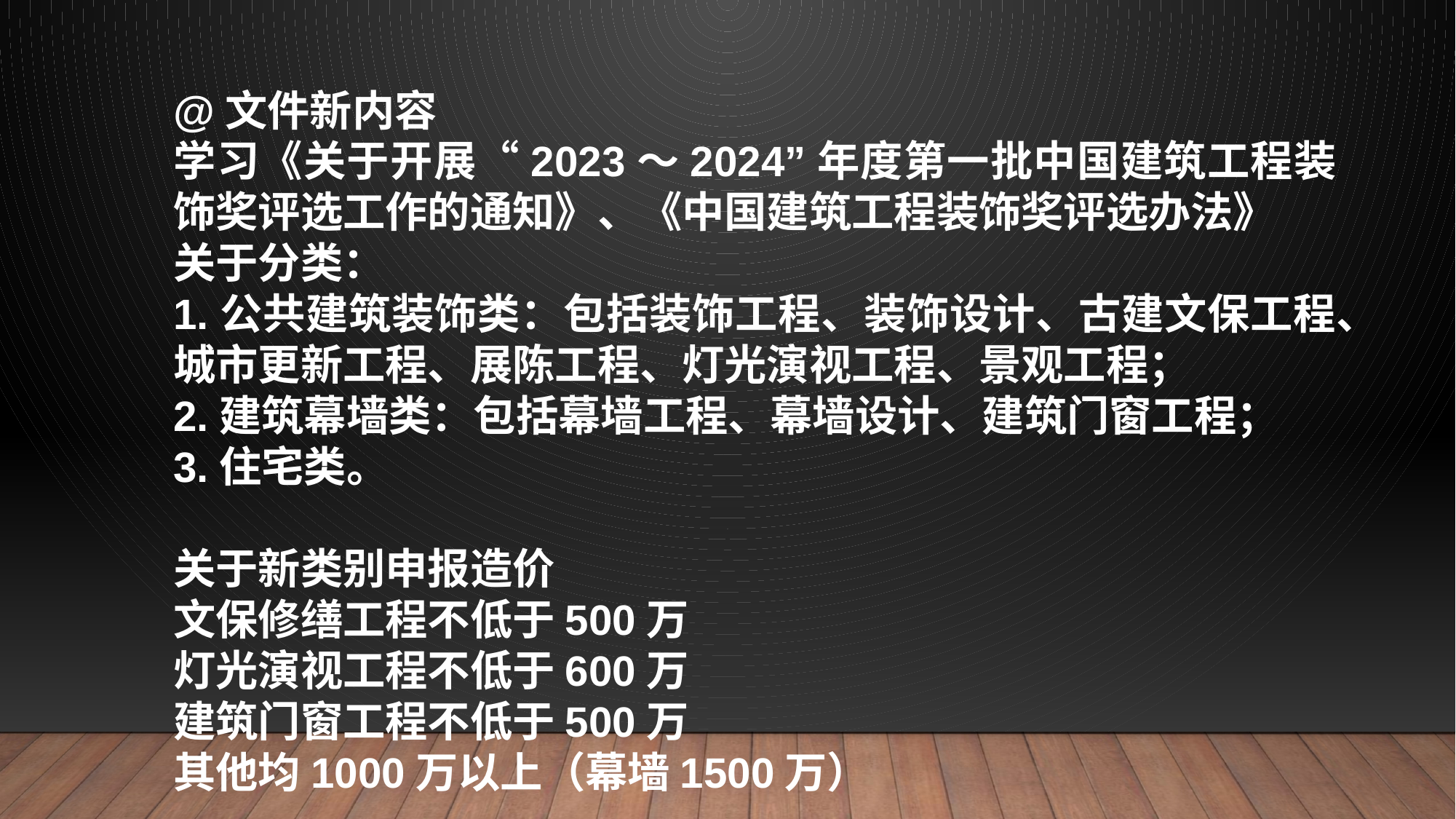

@文件新内容
学习《关于开展“2023～2024”年度第一批中国建筑工程装饰奖评选工作的通知》、《中国建筑工程装饰奖评选办法》
关于分类：
1.公共建筑装饰类：包括装饰工程、装饰设计、古建文保工程、城市更新工程、展陈工程、灯光演视工程、景观工程；
2.建筑幕墙类：包括幕墙工程、幕墙设计、建筑门窗工程；
3.住宅类。

关于新类别申报造价
文保修缮工程不低于500万
灯光演视工程不低于600万
建筑门窗工程不低于500万
其他均1000万以上（幕墙1500万）